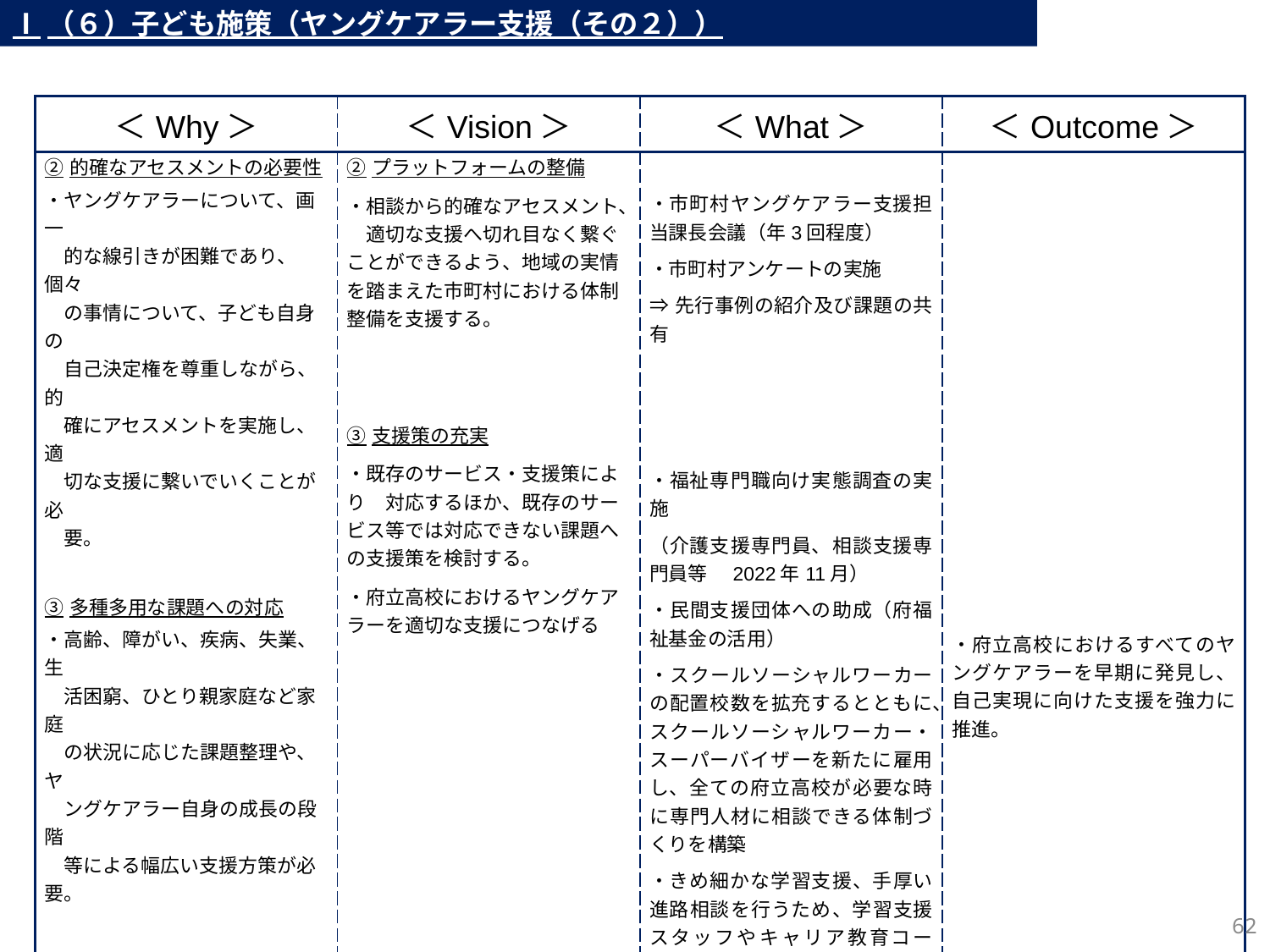

Ⅰ（６）子ども施策（ヤングケアラー支援（その２））
| ＜Why＞ | ＜Vision＞ | ＜What＞ | ＜Outcome＞ |
| --- | --- | --- | --- |
| ➁的確なアセスメントの必要性 ・ヤングケアラーについて、画一 　的な線引きが困難であり、個々 　の事情について、子ども自身の 　自己決定権を尊重しながら、的 　確にアセスメントを実施し、適 　切な支援に繋いでいくことが必 　要。 ③多種多用な課題への対応 ・高齢、障がい、疾病、失業、生 　活困窮、ひとり親家庭など家庭 　の状況に応じた課題整理や、ヤ 　ングケアラー自身の成長の段階 　等による幅広い支援方策が必要。 | ➁プラットフォームの整備 ・相談から的確なアセスメント、　適切な支援へ切れ目なく繋ぐことができるよう、地域の実情を踏まえた市町村における体制整備を支援する。 ③支援策の充実 ・既存のサービス・支援策により　対応するほか、既存のサービス等では対応できない課題への支援策を検討する。 ・府立高校におけるヤングケアラーを適切な支援につなげる | ・市町村ヤングケアラー支援担当課長会議（年3回程度） ・市町村アンケートの実施 ⇒先行事例の紹介及び課題の共有 ・福祉専門職向け実態調査の実施 （介護支援専門員、相談支援専門員等　2022年11月） ・民間支援団体への助成（府福祉基金の活用） ・スクールソーシャルワーカーの配置校数を拡充するとともに、スクールソーシャルワーカー・スーパーバイザーを新たに雇用し、全ての府立高校が必要な時に専門人材に相談できる体制づくりを構築 ・きめ細かな学習支援、手厚い進路相談を行うため、学習支援スタッフやキャリア教育コーディネーターを府立高校に配置 | ・府立高校におけるすべてのヤングケアラーを早期に発見し、自己実現に向けた支援を強力に推進。 |
62